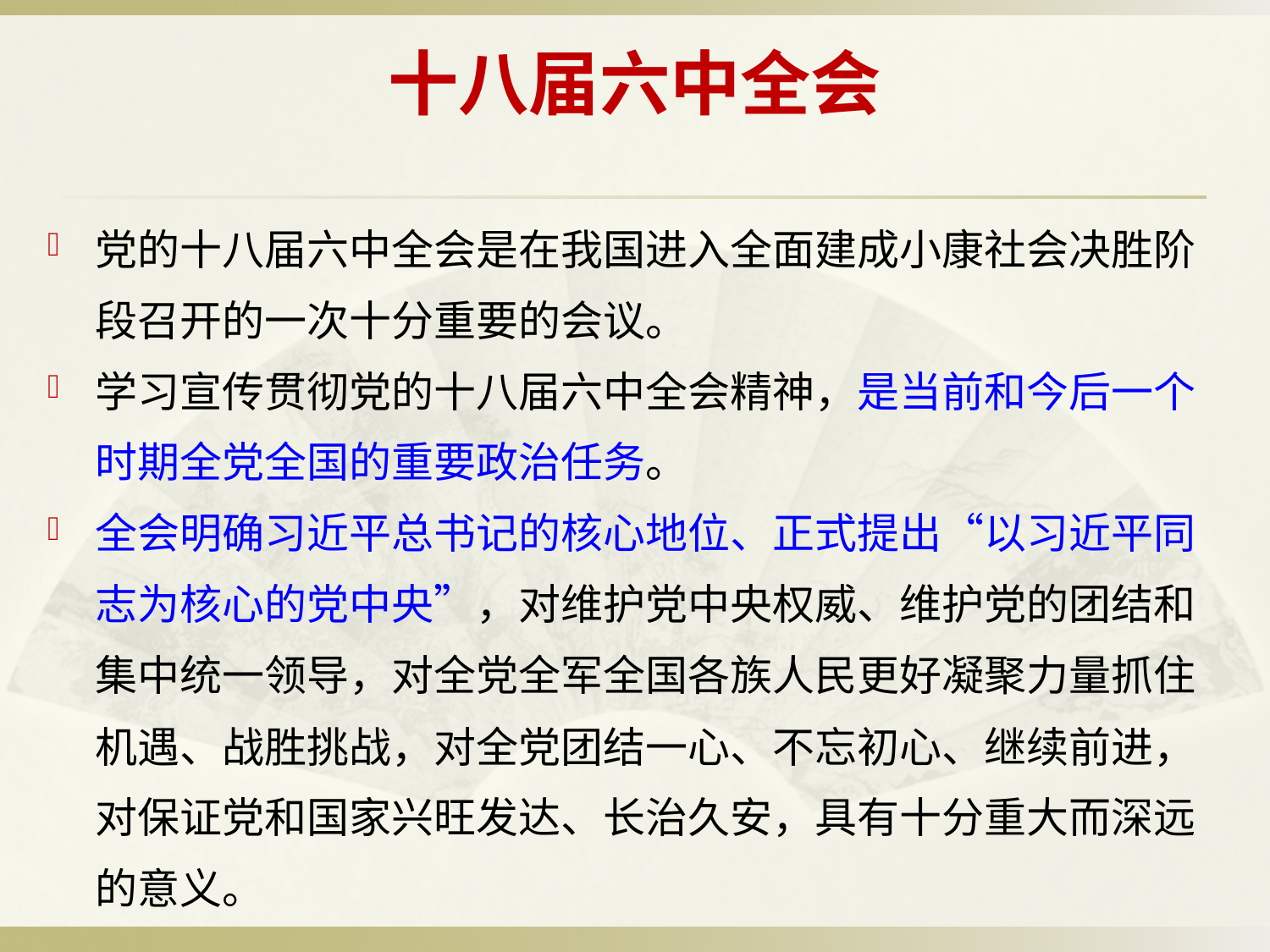

# 十八届六中全会
党的十八届六中全会是在我国进入全面建成小康社会决胜阶段召开的一次十分重要的会议。
学习宣传贯彻党的十八届六中全会精神，是当前和今后一个时期全党全国的重要政治任务。
全会明确习近平总书记的核心地位、正式提出“以习近平同志为核心的党中央”，对维护党中央权威、维护党的团结和集中统一领导，对全党全军全国各族人民更好凝聚力量抓住机遇、战胜挑战，对全党团结一心、不忘初心、继续前进，对保证党和国家兴旺发达、长治久安，具有十分重大而深远的意义。